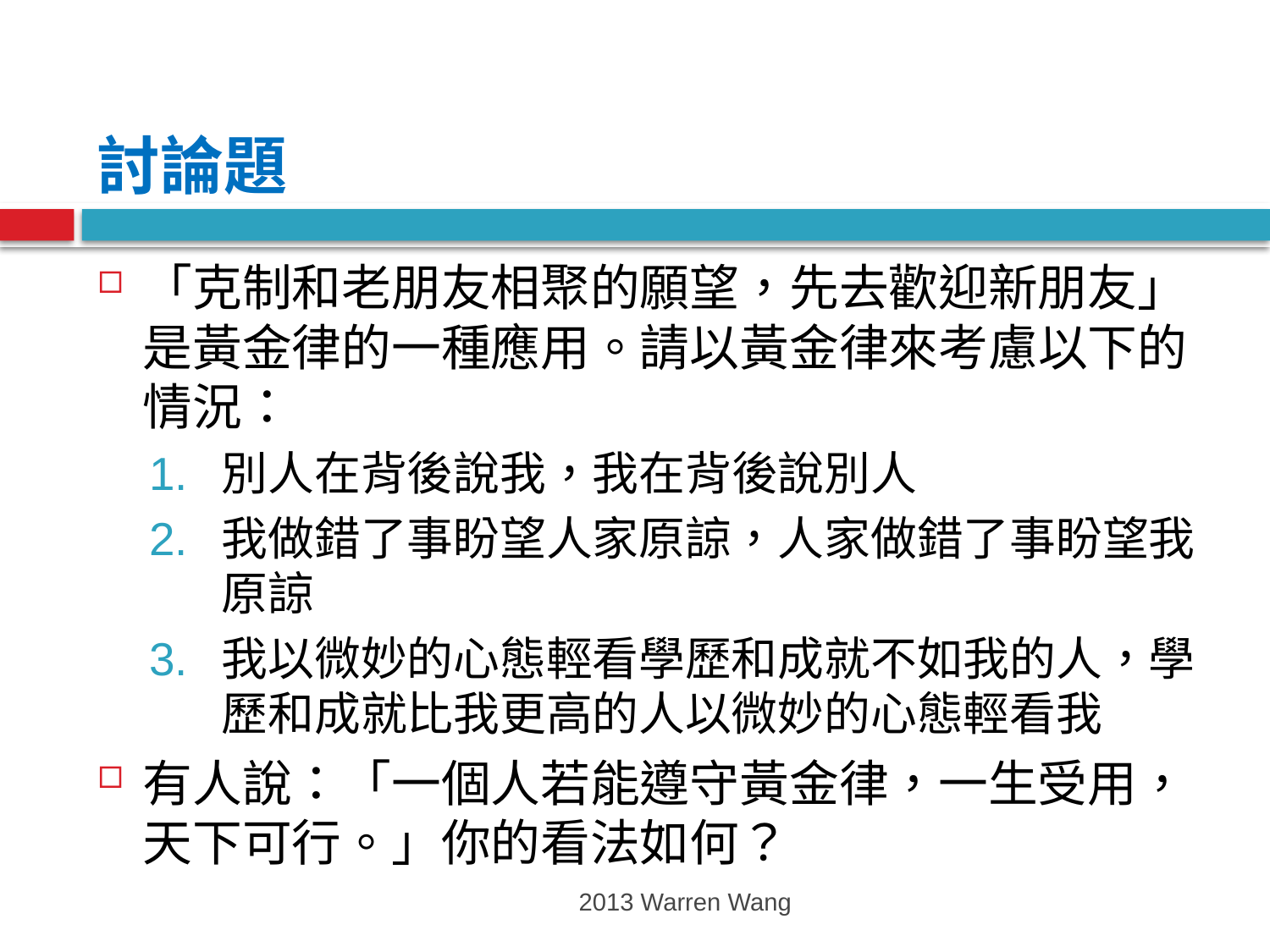

# 討論題
「克制和老朋友相聚的願望，先去歡迎新朋友」是黃金律的一種應用。請以黃金律來考慮以下的情況：
別人在背後說我，我在背後說別人
我做錯了事盼望人家原諒，人家做錯了事盼望我原諒
我以微妙的心態輕看學歷和成就不如我的人，學歷和成就比我更高的人以微妙的心態輕看我
有人說：「一個人若能遵守黃金律，一生受用，天下可行。」你的看法如何？
2013 Warren Wang